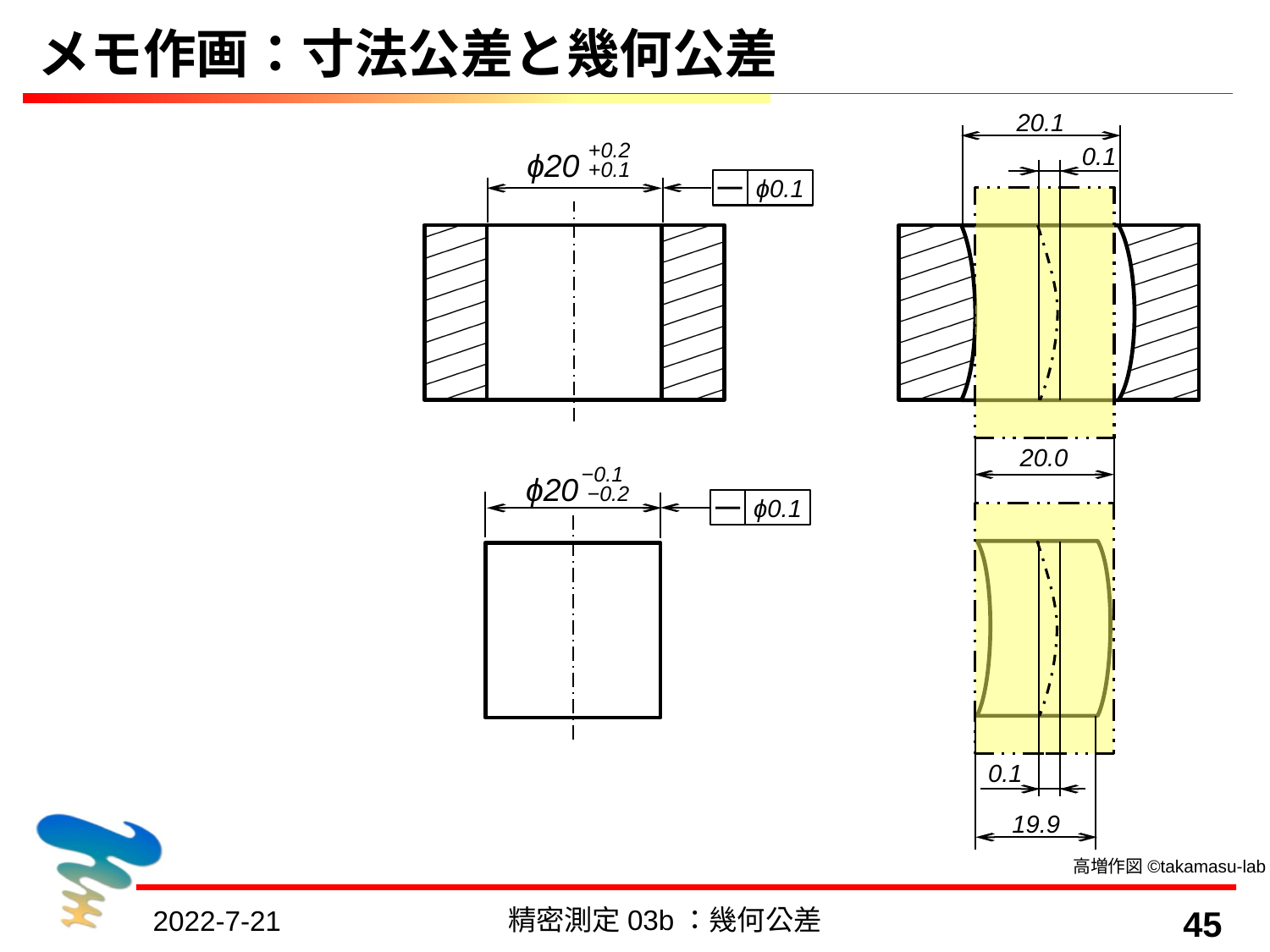

# メモ作画：寸法公差と幾何公差
20.1
0.1

20.0

0.1
19.9
 +0.2
ϕ20 +0.1

―
ϕ0.1

 −0.1
ϕ20 −0.2
―
ϕ0.1

高増作図©takamasu-lab
精密測定03b：幾何公差
45
2022-7-21